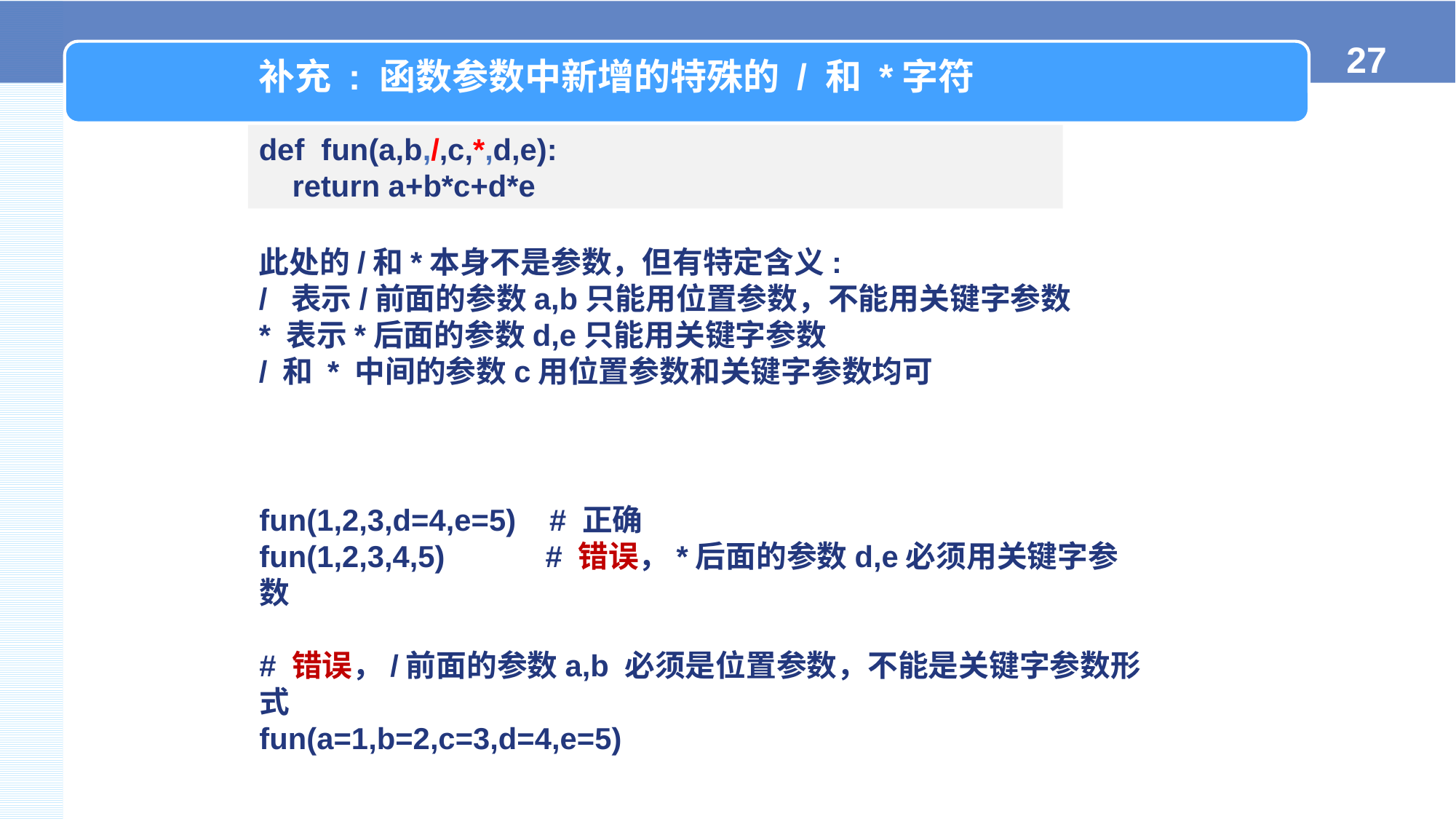

补充 : 函数参数中新增的特殊的 / 和 *字符
def  fun(a,b,/,c,*,d,e):
    return a+b*c+d*e
此处的/和*本身不是参数，但有特定含义:
/  表示/前面的参数a,b只能用位置参数，不能用关键字参数
* 表示*后面的参数d,e只能用关键字参数
/ 和 * 中间的参数c用位置参数和关键字参数均可
fun(1,2,3,d=4,e=5)    # 正确
fun(1,2,3,4,5)            # 错误，*后面的参数d,e必须用关键字参数

# 错误，/前面的参数a,b 必须是位置参数，不能是关键字参数形式
fun(a=1,b=2,c=3,d=4,e=5)